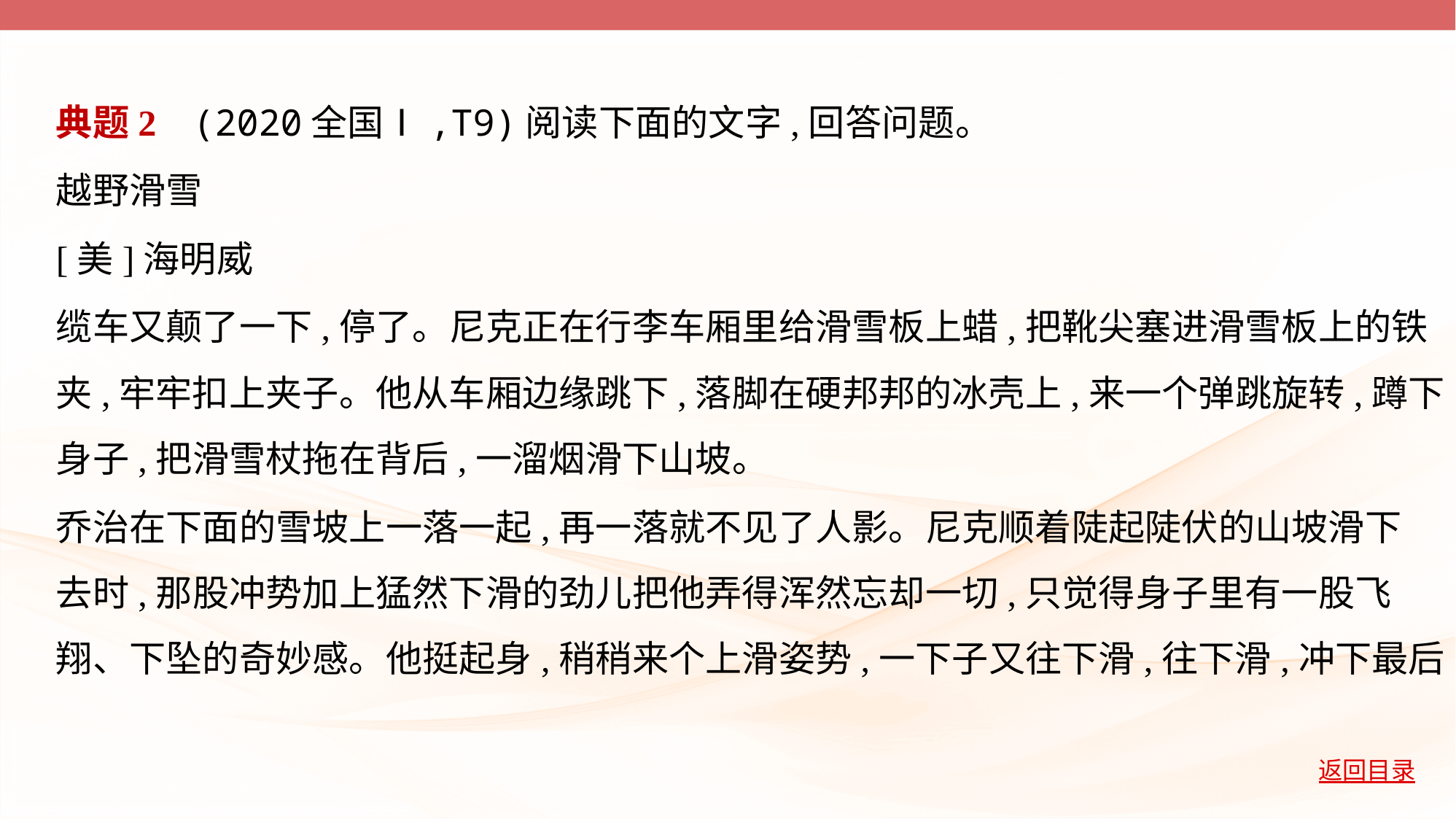

典题2    (2020全国Ⅰ,T9)阅读下面的文字,回答问题。
越野滑雪
[美]海明威
缆车又颠了一下,停了。尼克正在行李车厢里给滑雪板上蜡,把靴尖塞进滑雪板上的铁
夹,牢牢扣上夹子。他从车厢边缘跳下,落脚在硬邦邦的冰壳上,来一个弹跳旋转,蹲下
身子,把滑雪杖拖在背后,一溜烟滑下山坡。
乔治在下面的雪坡上一落一起,再一落就不见了人影。尼克顺着陡起陡伏的山坡滑下
去时,那股冲势加上猛然下滑的劲儿把他弄得浑然忘却一切,只觉得身子里有一股飞
翔、下坠的奇妙感。他挺起身,稍稍来个上滑姿势,一下子又往下滑,往下滑,冲下最后